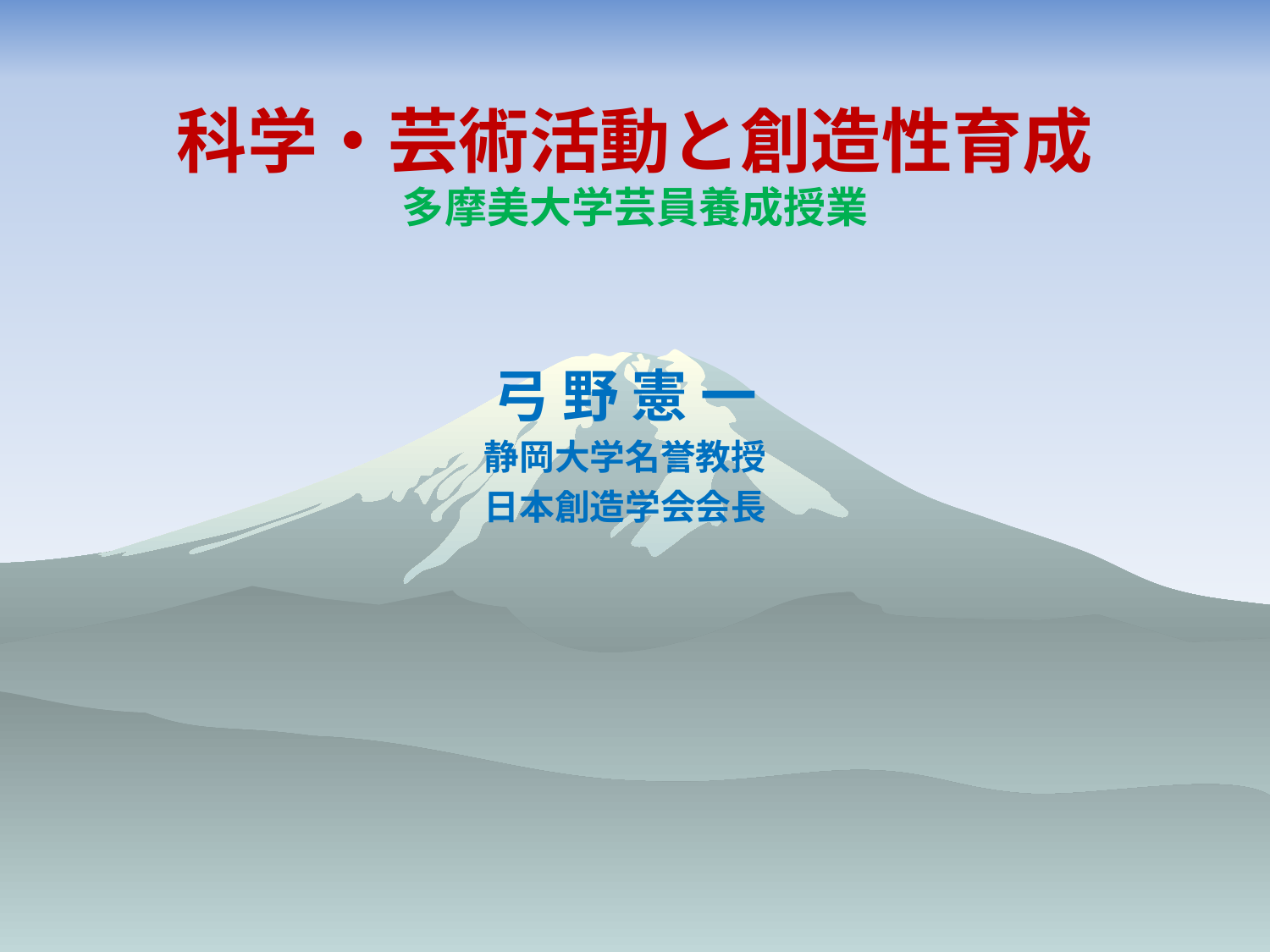

# 科学・芸術活動と創造性育成 多摩美大学芸員養成授業

弓 野 憲 一
静岡大学名誉教授
日本創造学会会長